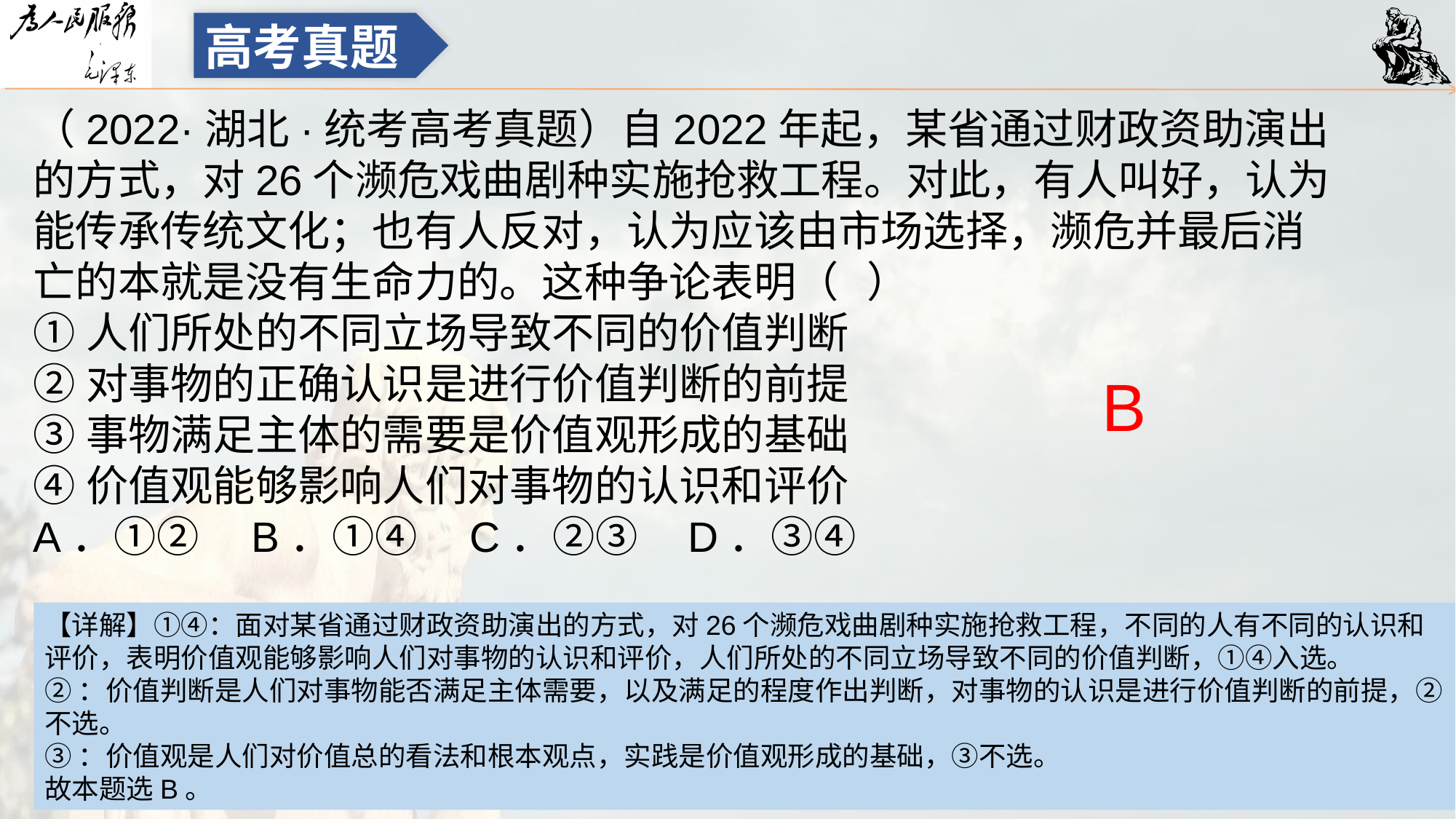

高考真题
（2022·湖北·统考高考真题）自2022年起，某省通过财政资助演出的方式，对26个濒危戏曲剧种实施抢救工程。对此，有人叫好，认为能传承传统文化；也有人反对，认为应该由市场选择，濒危并最后消亡的本就是没有生命力的。这种争论表明（   ）
①人们所处的不同立场导致不同的价值判断
②对事物的正确认识是进行价值判断的前提
③事物满足主体的需要是价值观形成的基础
④价值观能够影响人们对事物的认识和评价
A．①②	B．①④	C．②③	D．③④
B
【详解】①④：面对某省通过财政资助演出的方式，对26个濒危戏曲剧种实施抢救工程，不同的人有不同的认识和评价，表明价值观能够影响人们对事物的认识和评价，人们所处的不同立场导致不同的价值判断，①④入选。
②：价值判断是人们对事物能否满足主体需要，以及满足的程度作出判断，对事物的认识是进行价值判断的前提，②不选。
③：价值观是人们对价值总的看法和根本观点，实践是价值观形成的基础，③不选。
故本题选B。